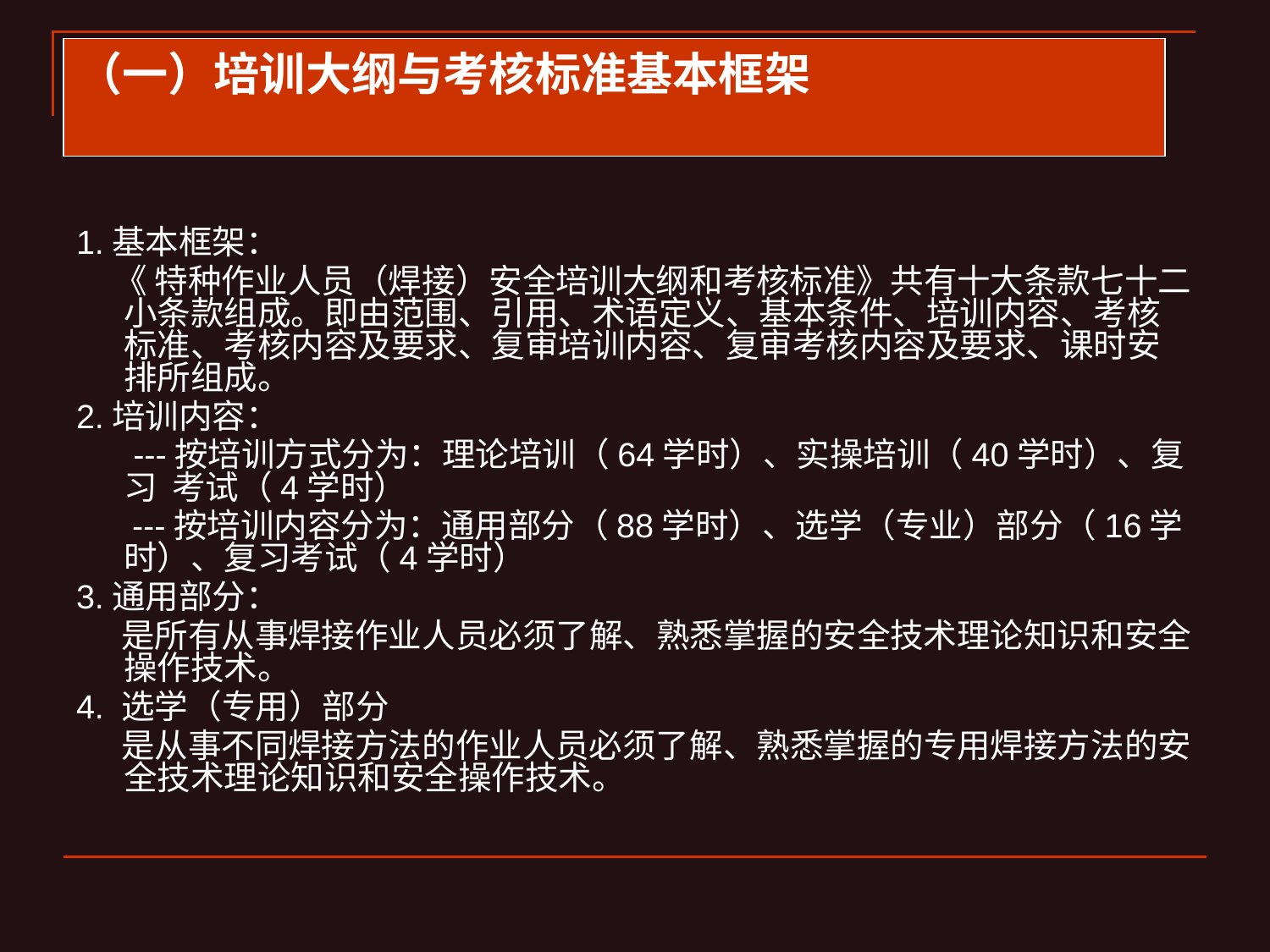

# （一）培训大纲与考核标准基本框架
1.基本框架：
    《 特种作业人员（焊接）安全培训大纲和考核标准》共有十大条款七十二小条款组成。即由范围、引用、术语定义、基本条件、培训内容、考核标准、考核内容及要求、复审培训内容、复审考核内容及要求、课时安排所组成。
2.培训内容：
     	 ---按培训方式分为：理论培训（64学时）、实操培训（40学时）、复习  考试（4学时）
      ---按培训内容分为：通用部分（88学时）、选学（专业）部分（16学时）、复习考试（4学时）
3.通用部分：
     是所有从事焊接作业人员必须了解、熟悉掌握的安全技术理论知识和安全操作技术。
4. 选学（专用）部分
     是从事不同焊接方法的作业人员必须了解、熟悉掌握的专用焊接方法的安全技术理论知识和安全操作技术。